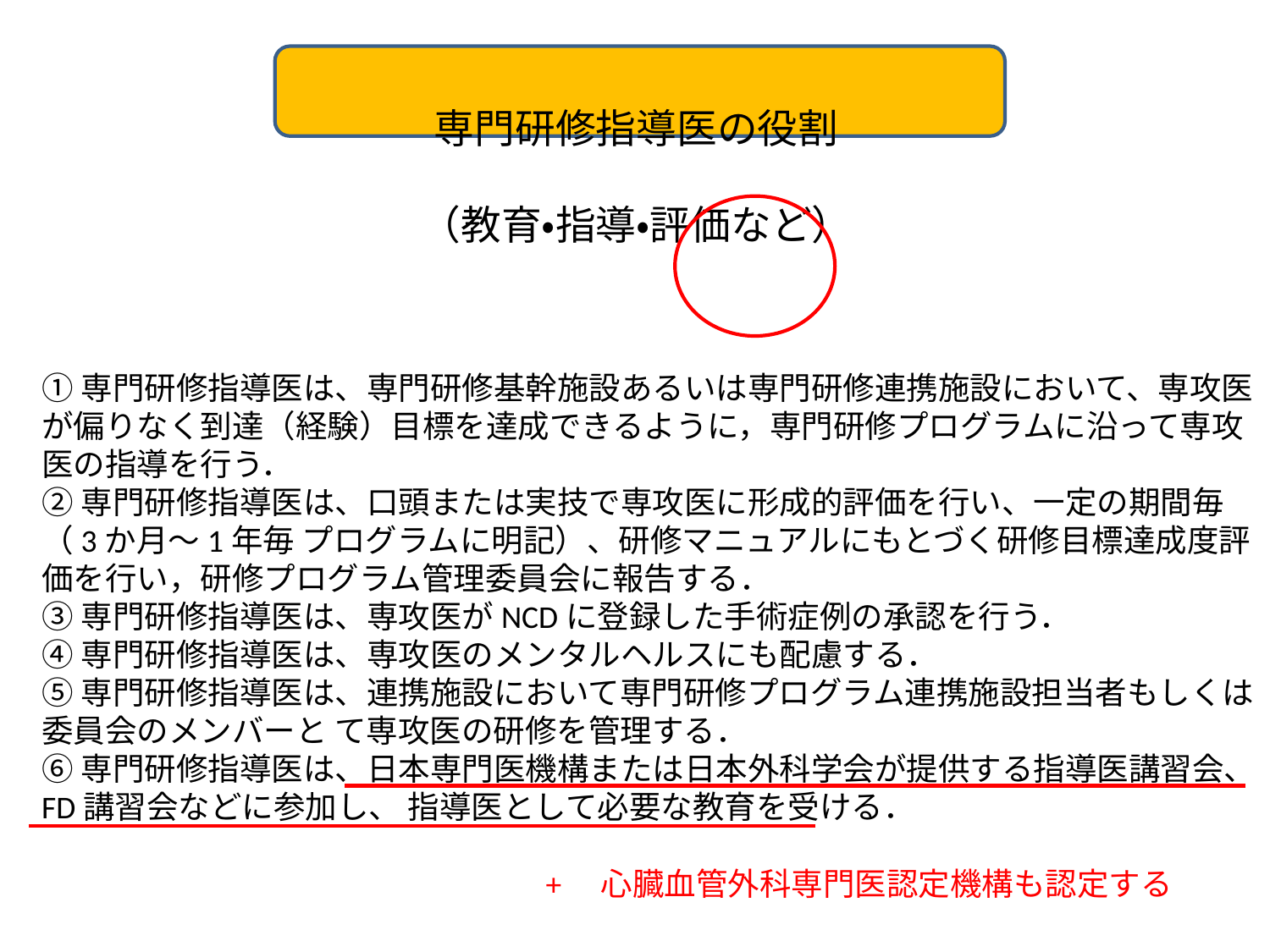

# 専門研修指導医の役割 （教育・指導・評価など）

①専門研修指導医は、専門研修基幹施設あるいは専門研修連携施設において、専攻医が偏りなく到達（経験）目標を達成できるように，専門研修プログラムに沿って専攻医の指導を行う．
②専門研修指導医は、口頭または実技で専攻医に形成的評価を行い、一定の期間毎（3か月～1年毎 プログラムに明記）、研修マニュアルにもとづく研修目標達成度評価を行い，研修プログラム管理委員会に報告する．
③専門研修指導医は、専攻医がNCDに登録した手術症例の承認を行う．
④専門研修指導医は、専攻医のメンタルヘルスにも配慮する．
⑤専門研修指導医は、連携施設において専門研修プログラム連携施設担当者もしくは委員会のメンバーと て専攻医の研修を管理する．
⑥専門研修指導医は、日本専門医機構または日本外科学会が提供する指導医講習会、FD講習会などに参加し、 指導医として必要な教育を受ける．
+　心臓血管外科専門医認定機構も認定する